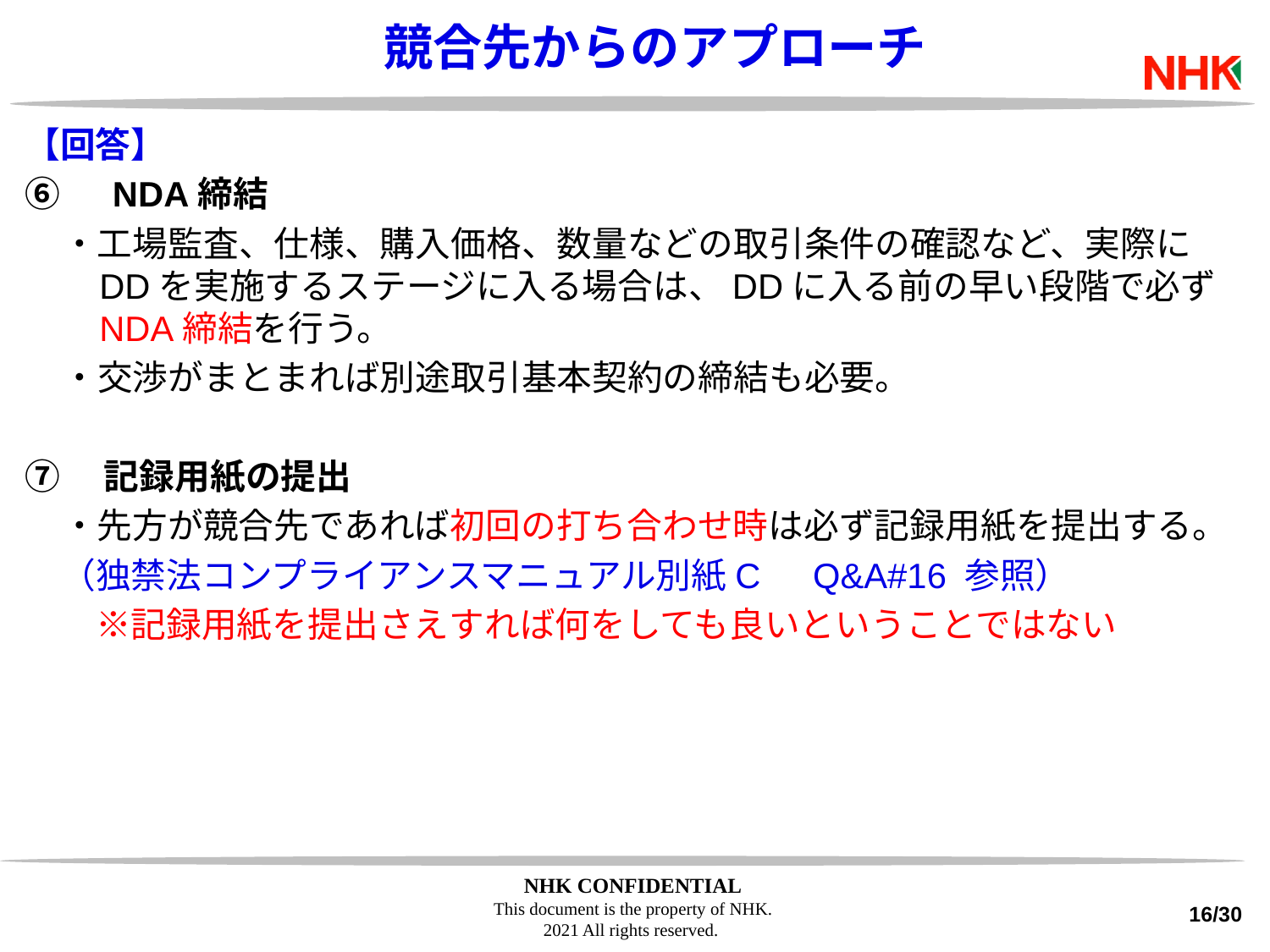

競合先からのアプローチ
【回答】
⑥　NDA締結
・工場監査、仕様、購入価格、数量などの取引条件の確認など、実際にDDを実施するステージに入る場合は、DDに入る前の早い段階で必ずNDA締結を行う。
・交渉がまとまれば別途取引基本契約の締結も必要。

⑦　記録用紙の提出
・先方が競合先であれば初回の打ち合わせ時は必ず記録用紙を提出する。
　（独禁法コンプライアンスマニュアル別紙C　Q&A#16 参照）
　　※記録用紙を提出さえすれば何をしても良いということではない

16/30